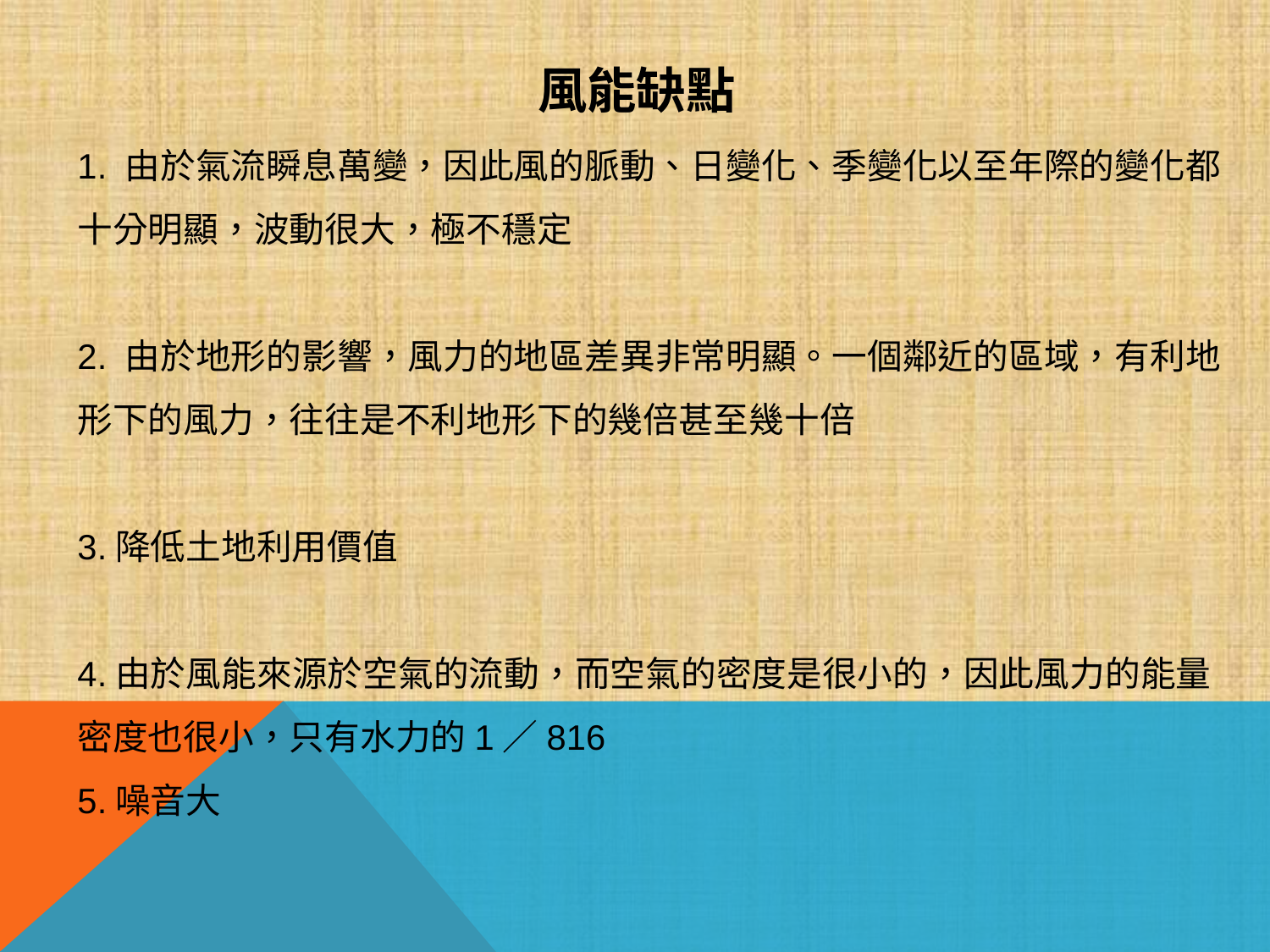

# 風能缺點
1. 由於氣流瞬息萬變，因此風的脈動、日變化、季變化以至年際的變化都十分明顯，波動很大，極不穩定

2. 由於地形的影響，風力的地區差異非常明顯。一個鄰近的區域，有利地形下的風力，往往是不利地形下的幾倍甚至幾十倍

3.降低土地利用價值

4.由於風能來源於空氣的流動，而空氣的密度是很小的，因此風力的能量密度也很小，只有水力的1／816
5.噪音大